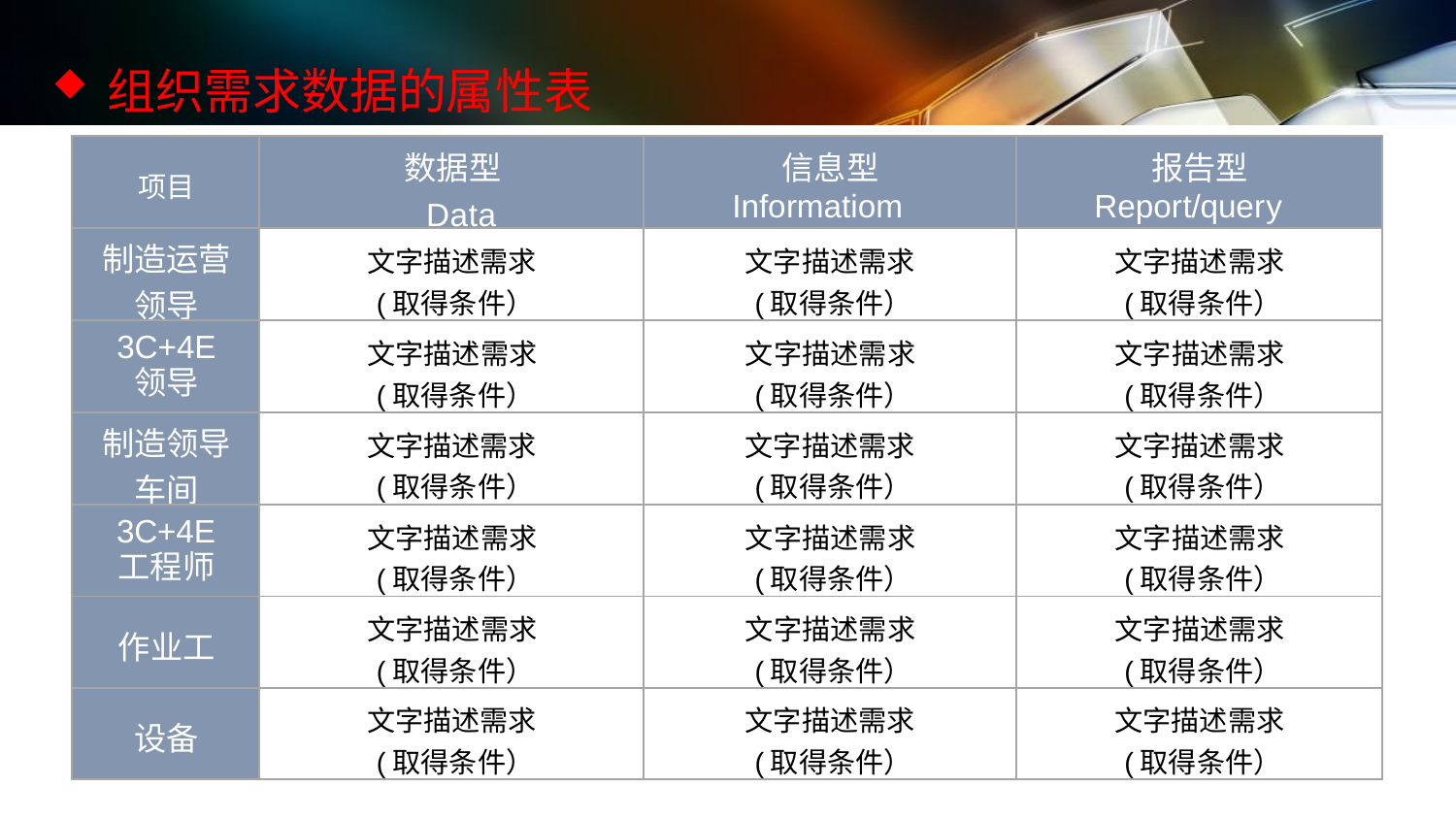

组织需求数据的属性表
| 项目 | 数据型 Data | 信息型 Informatiom | 报告型 Report/query |
| --- | --- | --- | --- |
| 制造运营 领导 | 文字描述需求 (取得条件） | 文字描述需求 (取得条件） | 文字描述需求 (取得条件） |
| 3C+4E 领导 | 文字描述需求 (取得条件） | 文字描述需求 (取得条件） | 文字描述需求 (取得条件） |
| 制造领导 车间 | 文字描述需求 (取得条件） | 文字描述需求 (取得条件） | 文字描述需求 (取得条件） |
| 3C+4E 工程师 | 文字描述需求 (取得条件） | 文字描述需求 (取得条件） | 文字描述需求 (取得条件） |
| 作业工 | 文字描述需求 (取得条件） | 文字描述需求 (取得条件） | 文字描述需求 (取得条件） |
| 设备 | 文字描述需求 (取得条件） | 文字描述需求 (取得条件） | 文字描述需求 (取得条件） |